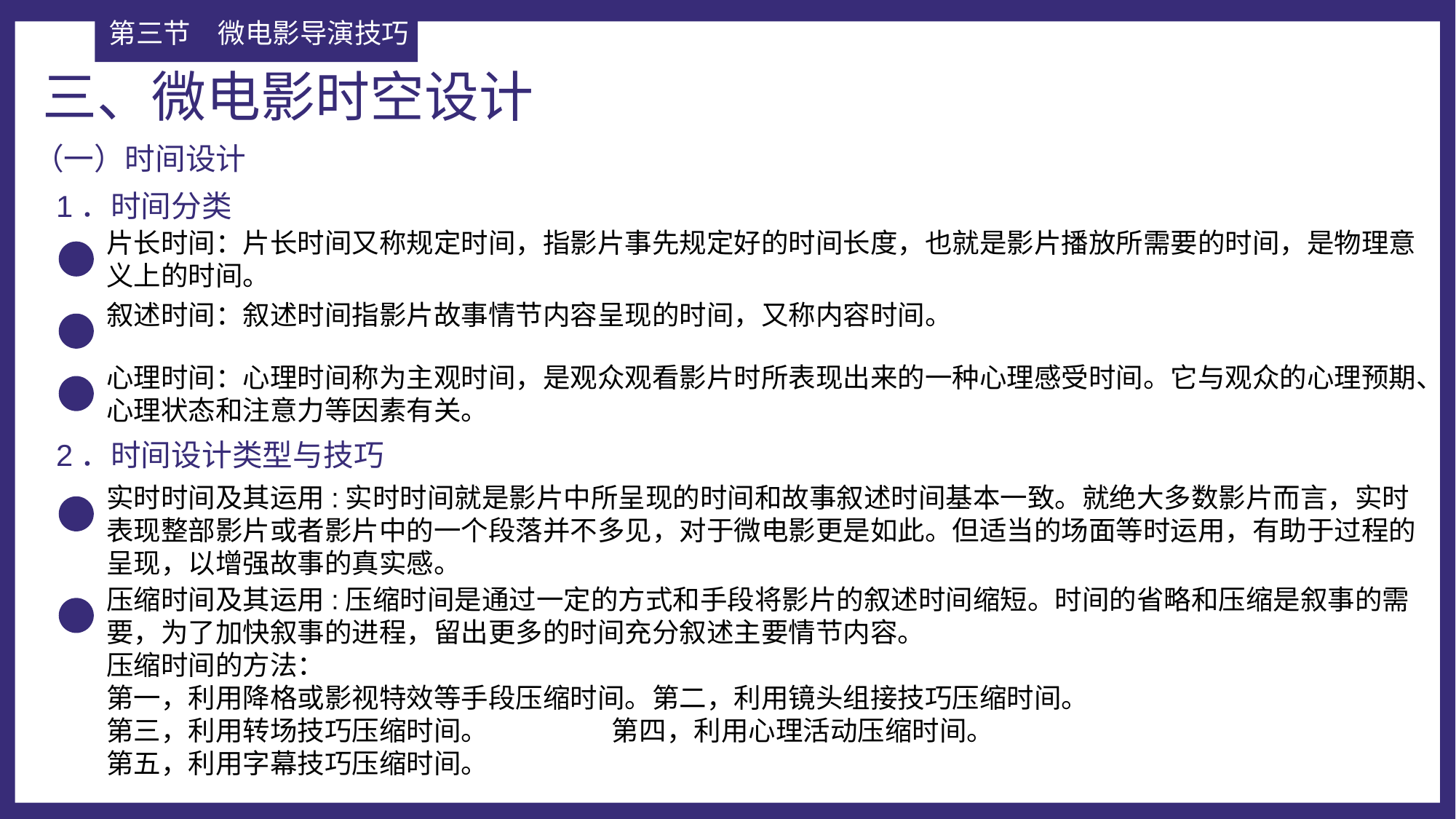

第三节	微电影导演技巧
三、微电影时空设计
（一）时间设计
1．时间分类
片长时间：片长时间又称规定时间，指影片事先规定好的时间长度，也就是影片播放所需要的时间，是物理意义上的时间。

叙述时间：叙述时间指影片故事情节内容呈现的时间，又称内容时间。

心理时间：心理时间称为主观时间，是观众观看影片时所表现出来的一种心理感受时间。它与观众的心理预期、心理状态和注意力等因素有关。

2．时间设计类型与技巧
实时时间及其运用:实时时间就是影片中所呈现的时间和故事叙述时间基本一致。就绝大多数影片而言，实时表现整部影片或者影片中的一个段落并不多见，对于微电影更是如此。但适当的场面等时运用，有助于过程的呈现，以增强故事的真实感。

压缩时间及其运用:压缩时间是通过一定的方式和手段将影片的叙述时间缩短。时间的省略和压缩是叙事的需要，为了加快叙事的进程，留出更多的时间充分叙述主要情节内容。
压缩时间的方法：
第一，利用降格或影视特效等手段压缩时间。第二，利用镜头组接技巧压缩时间。
第三，利用转场技巧压缩时间。                    第四，利用心理活动压缩时间。
第五，利用字幕技巧压缩时间。